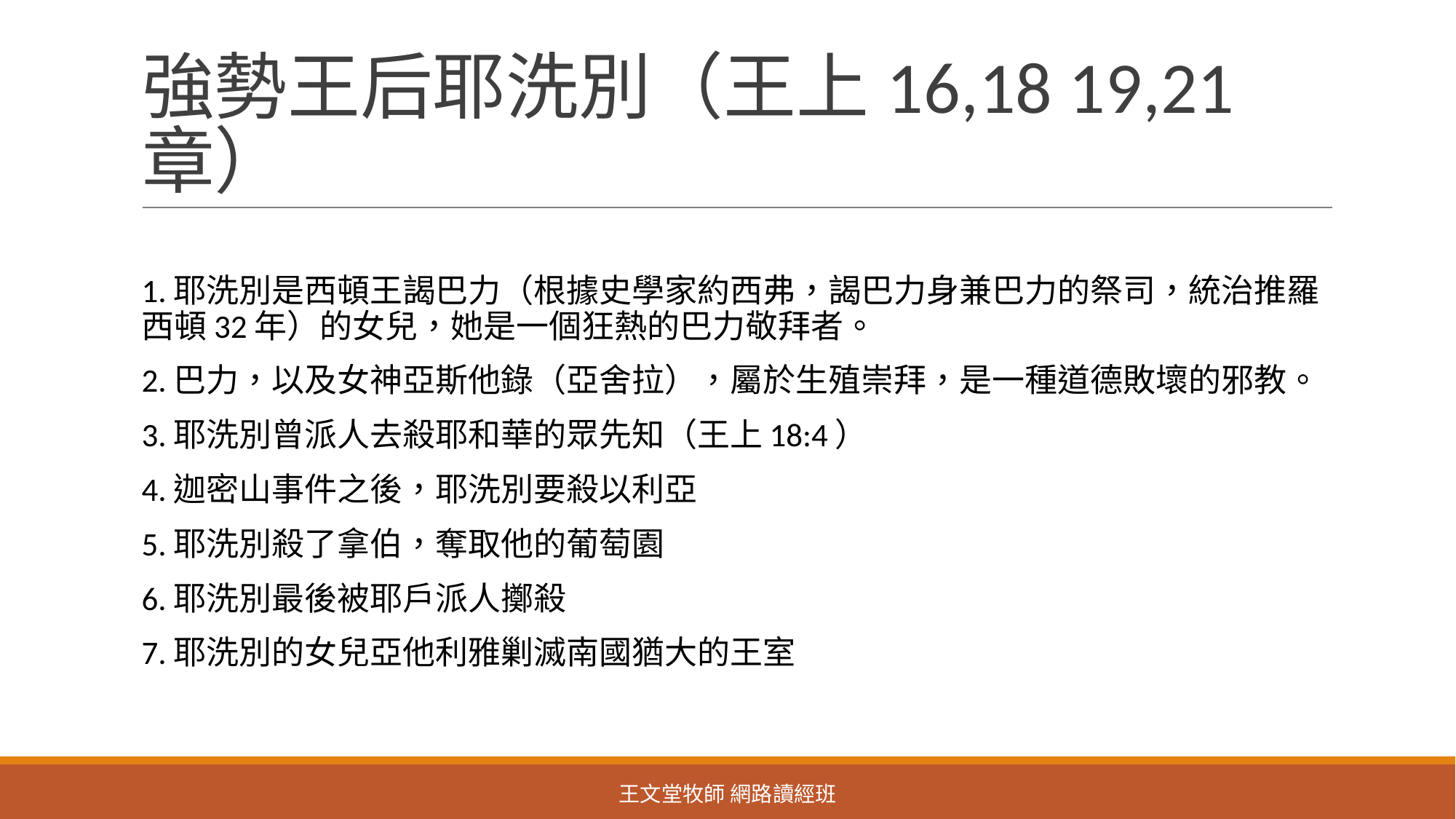

# 強勢王后耶洗別（王上16,18 19,21 章）

1.耶洗別是西頓王謁巴力（根據史學家約西弗，謁巴力身兼巴力的祭司，統治推羅西頓32年）的女兒，她是一個狂熱的巴力敬拜者。
2.巴力，以及女神亞斯他錄（亞舍拉），屬於生殖崇拜，是一種道德敗壞的邪教。
3.耶洗別曾派人去殺耶和華的眾先知（王上18:4）
4.迦密山事件之後，耶洗別要殺以利亞
5.耶洗別殺了拿伯，奪取他的葡萄園
6.耶洗別最後被耶戶派人擲殺
7.耶洗別的女兒亞他利雅剿滅南國猶大的王室

王文堂牧師 網路讀經班